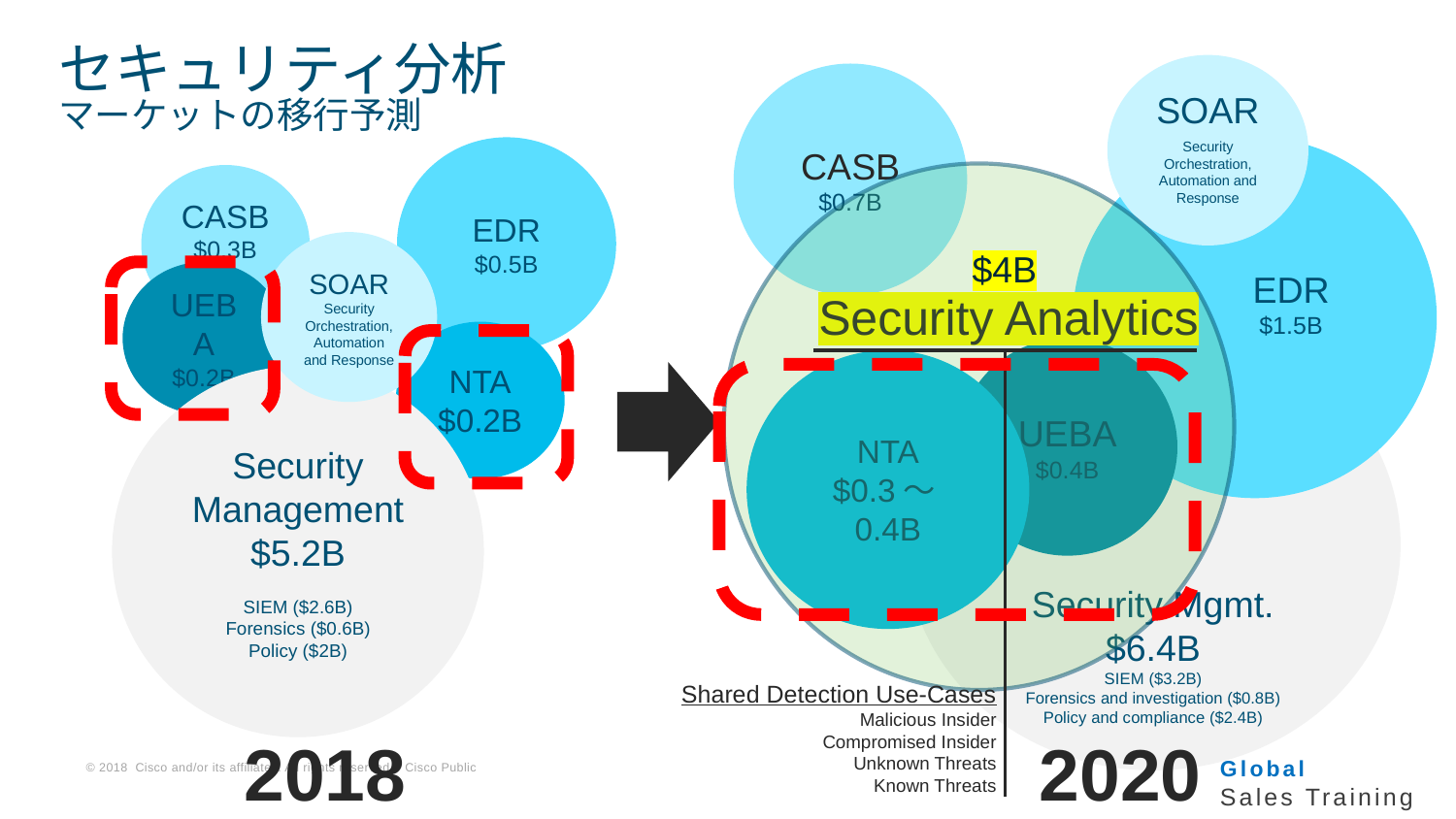

# セキュリティ分析 マーケットの移行予測

Security Orchestration, Automation and Response
CASB
$0.7B
SOAR
EDR
$0.5B

CASB
$0.3B

SOAR
Security Orchestration, Automation and Response
$4B
EDR
$1.5B

UEBA
$0.2B
Security Analytics

Security Mgmt. $6.4B
SIEM ($3.2B)
Forensics and investigation ($0.8B)
Policy and compliance ($2.4B)
NTA
$0.2B

UEBA
$0.4B
NTA
$0.3～0.4B

Security Management
$5.2B

SIEM ($2.6B)
Forensics ($0.6B)
Policy ($2B)
Shared Detection Use-Cases
Malicious Insider
Compromised Insider
Unknown Threats
Known Threats
2018
2020